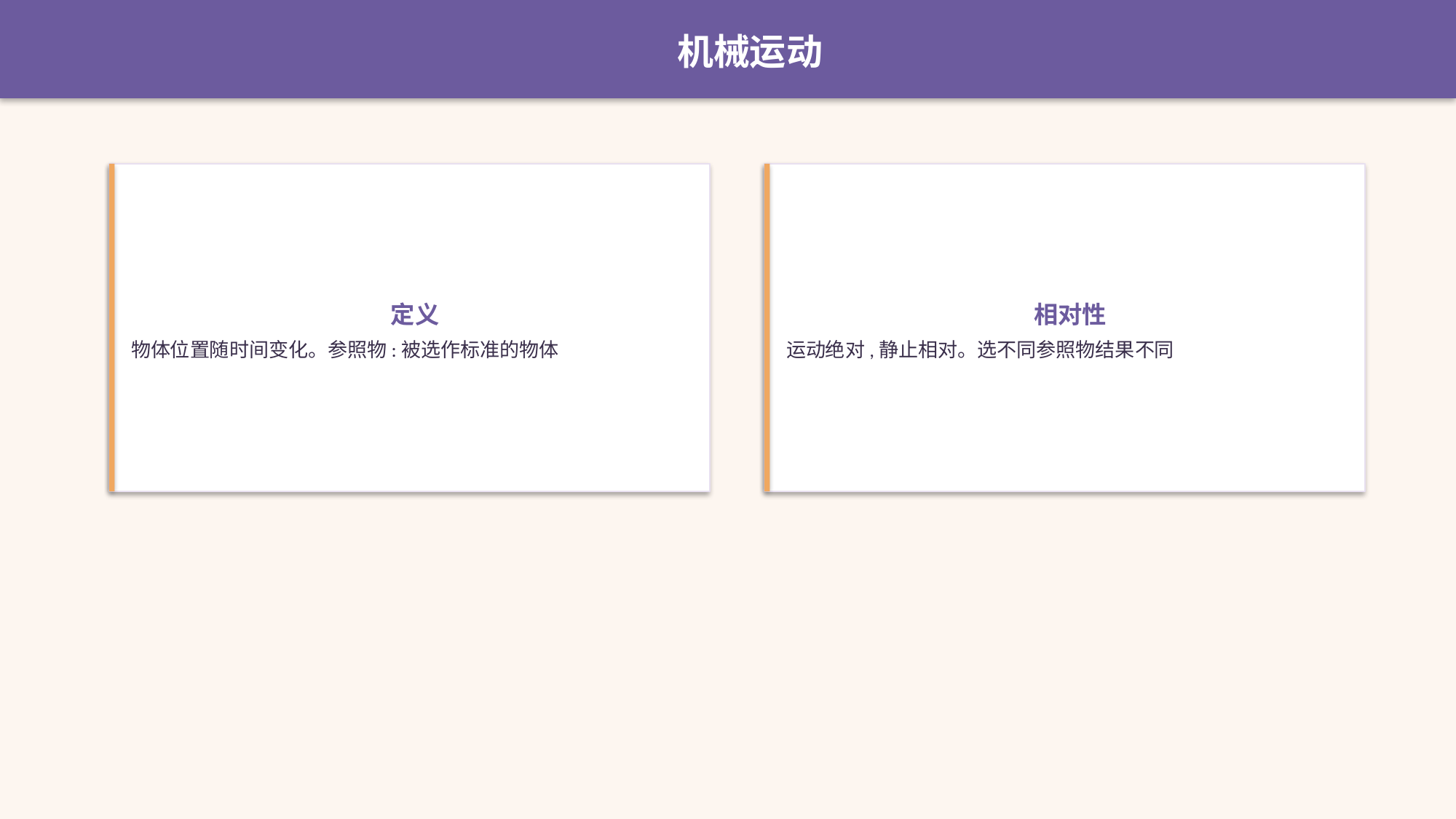

机械运动
定义
物体位置随时间变化。参照物:被选作标准的物体

相对性
运动绝对,静止相对。选不同参照物结果不同